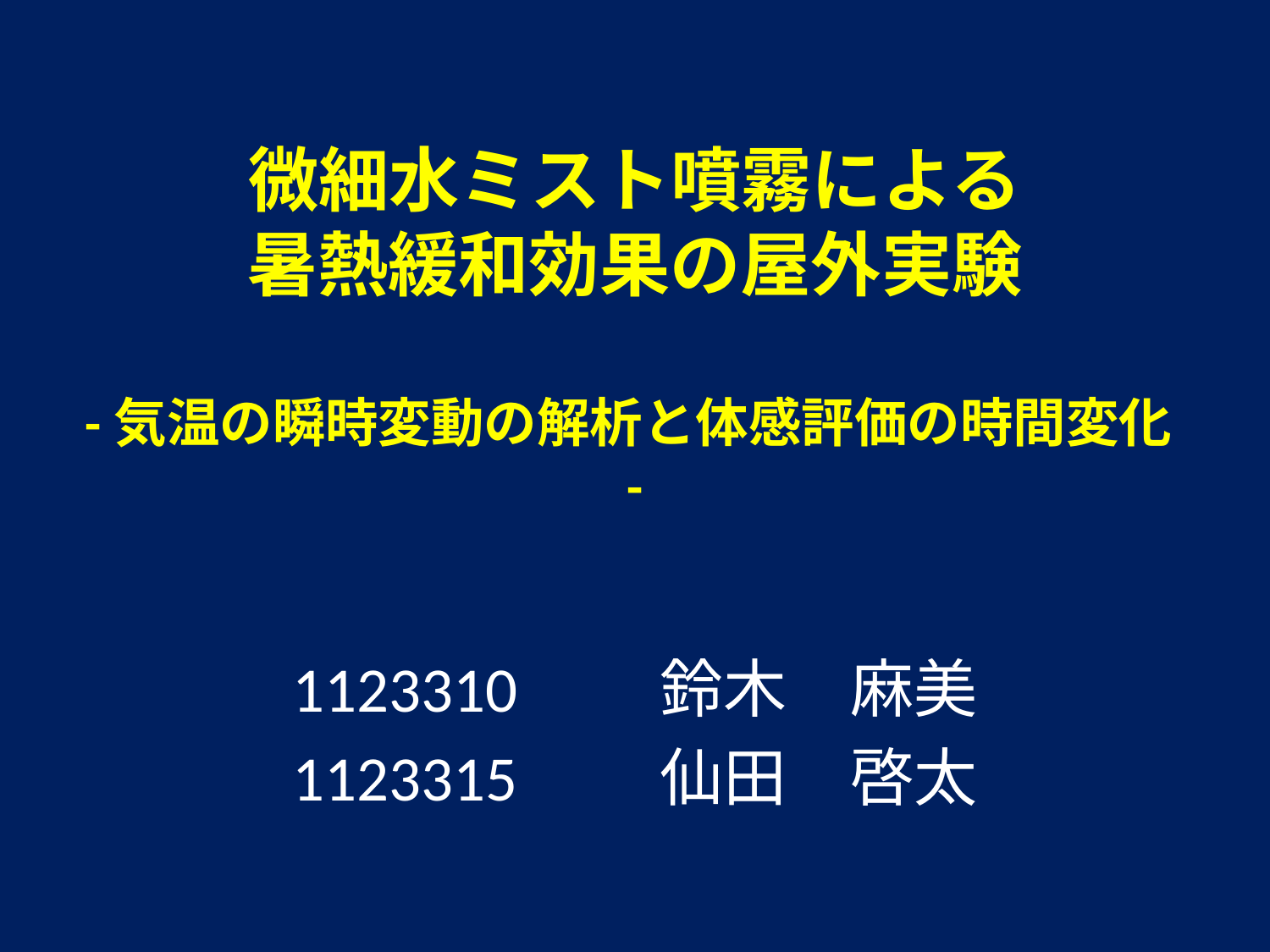

# 微細水ミスト噴霧による 暑熱緩和効果の屋外実験 -気温の瞬時変動の解析と体感評価の時間変化-
1123310　　鈴木　麻美
1123315　　仙田　啓太